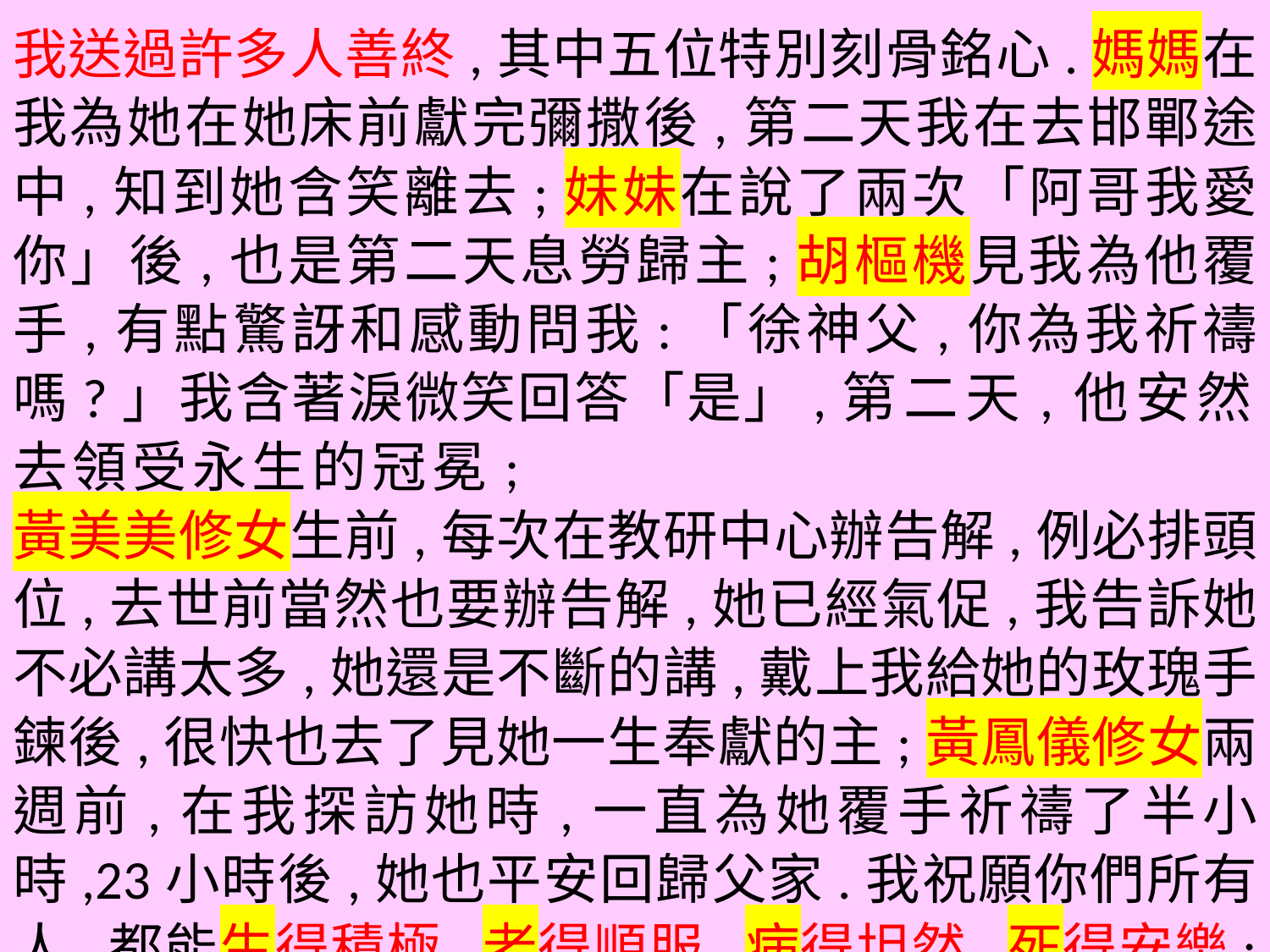

我送過許多人善終,其中五位特別刻骨銘心.媽媽在我為她在她床前獻完彌撒後,第二天我在去邯鄲途中,知到她含笑離去;妹妹在說了兩次「阿哥我愛你」後,也是第二天息勞歸主;胡樞機見我為他覆手,有點驚訝和感動問我:「徐神父,你為我祈禱嗎?」我含著淚微笑回答「是」,第二天,他安然去領受永生的冠冕;
黃美美修女生前,每次在教研中心辦告解,例必排頭位,去世前當然也要辦告解,她已經氣促,我告訴她不必講太多,她還是不斷的講,戴上我給她的玫瑰手鍊後,很快也去了見她一生奉獻的主;黃鳳儀修女兩週前,在我探訪她時,一直為她覆手祈禱了半小時,23小時後,她也平安回歸父家.我祝願你們所有人,都能生得積極,老得順服,病得坦然,死得安樂; 這是我們的與眾不同之處.